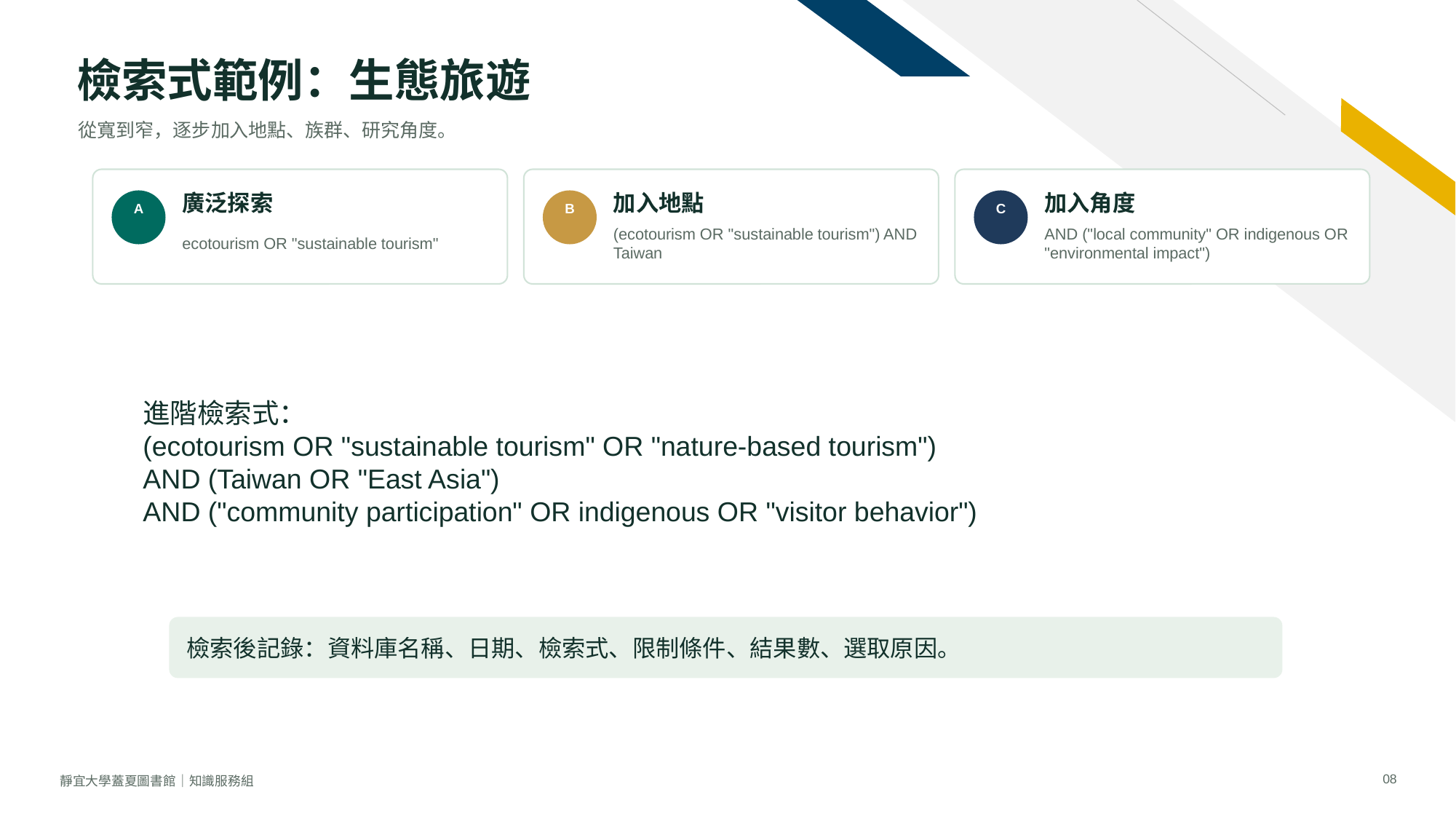

檢索式範例：生態旅遊
從寬到窄，逐步加入地點、族群、研究角度。

廣泛探索
加入地點
加入角度

A
B
C
ecotourism OR "sustainable tourism"
(ecotourism OR "sustainable tourism") AND Taiwan
AND ("local community" OR indigenous OR "environmental impact")

進階檢索式：
(ecotourism OR "sustainable tourism" OR "nature-based tourism")
AND (Taiwan OR "East Asia")
AND ("community participation" OR indigenous OR "visitor behavior")

檢索後記錄：資料庫名稱、日期、檢索式、限制條件、結果數、選取原因。
08
靜宜大學蓋夏圖書館｜知識服務組